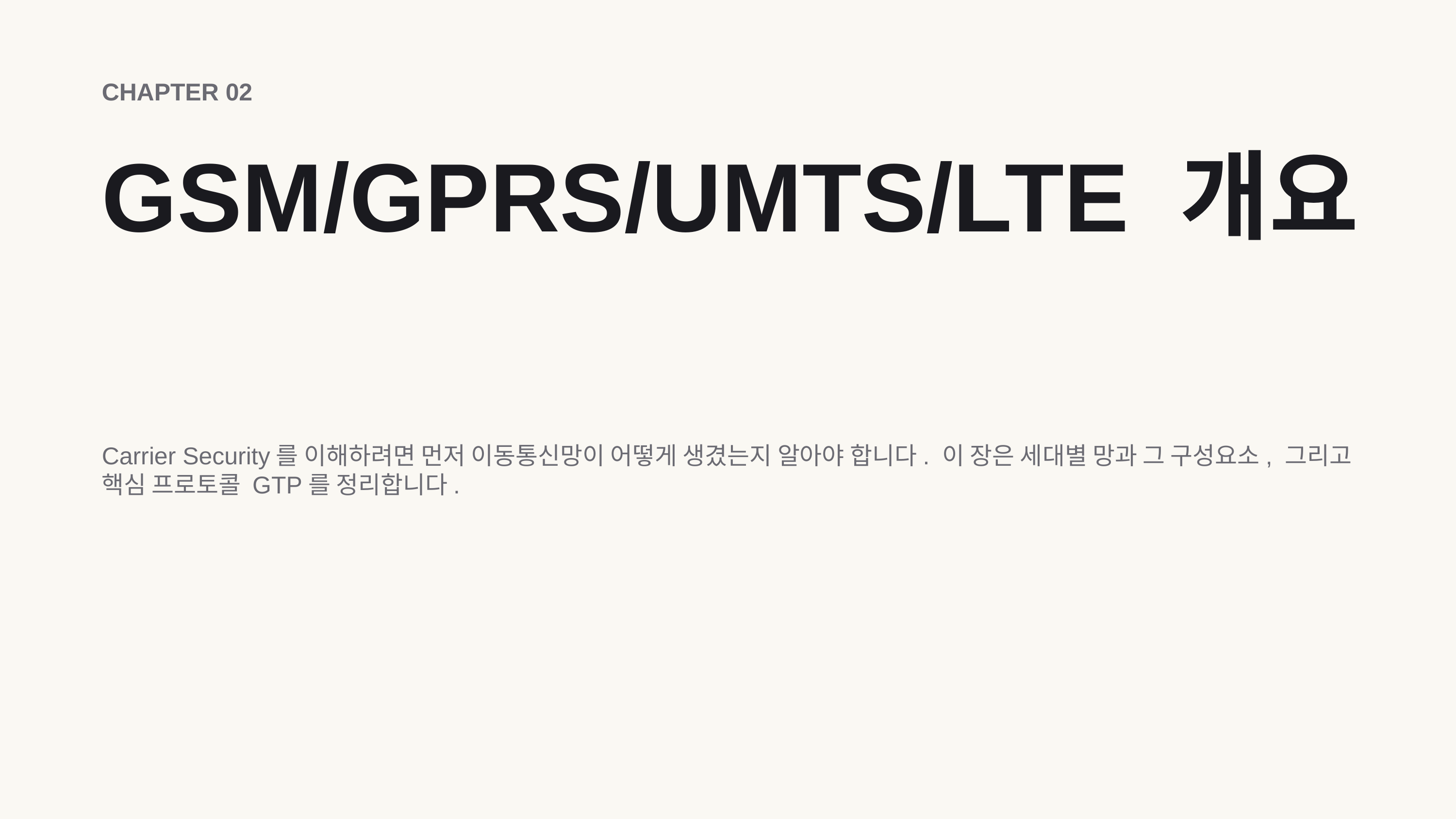

CHAPTER 02
GSM/GPRS/UMTS/LTE 개요
Carrier Security를 이해하려면 먼저 이동통신망이 어떻게 생겼는지 알아야 합니다. 이 장은 세대별 망과 그 구성요소, 그리고 핵심 프로토콜 GTP를 정리합니다.